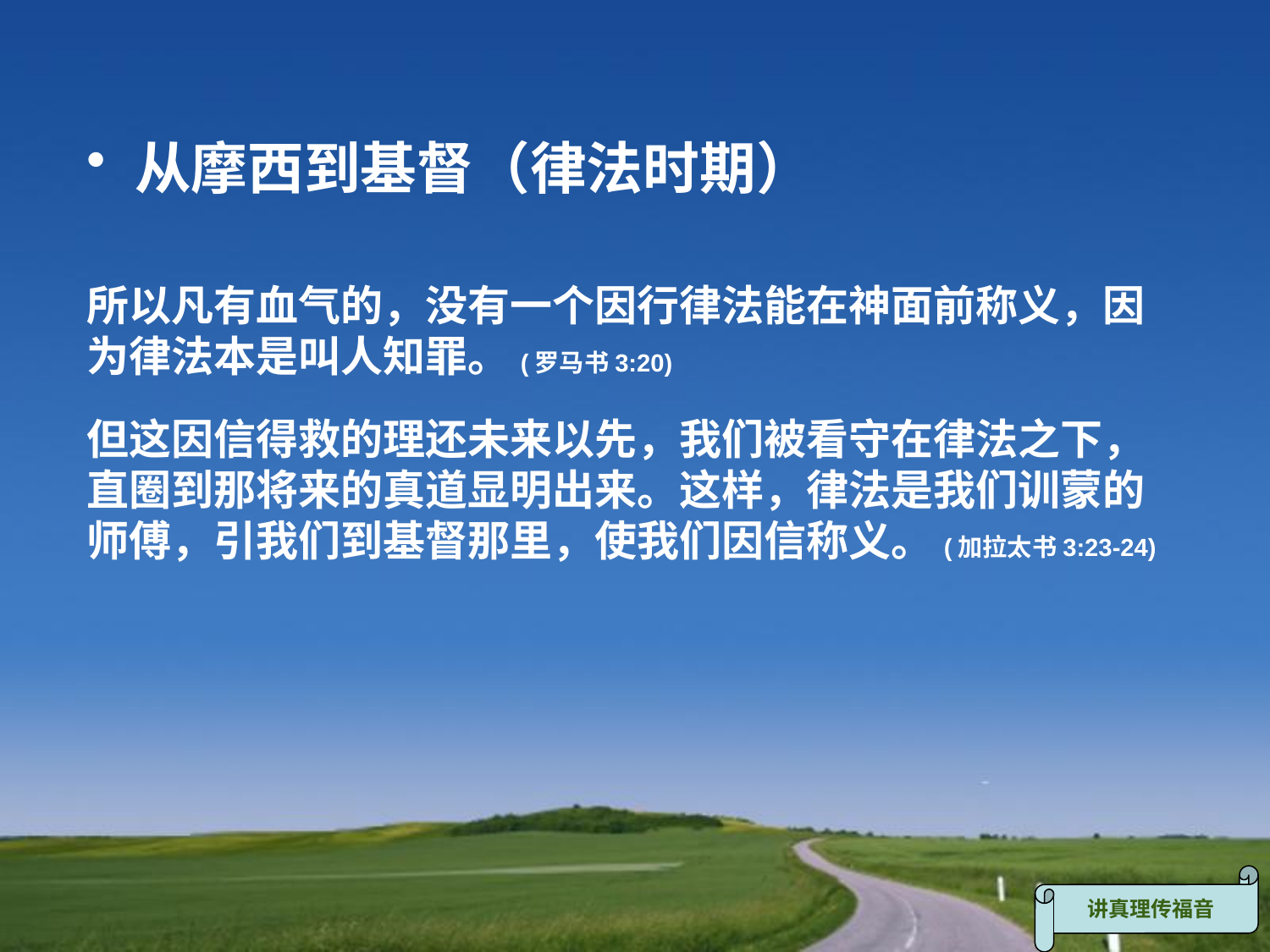

# 从摩西到基督（律法时期）

所以凡有血气的，没有一个因行律法能在神面前称义，因为律法本是叫人知罪。(罗马书3:20)
但这因信得救的理还未来以先，我们被看守在律法之下，直圈到那将来的真道显明出来。这样，律法是我们训蒙的师傅，引我们到基督那里，使我们因信称义。(加拉太书3:23-24)
讲真理传福音